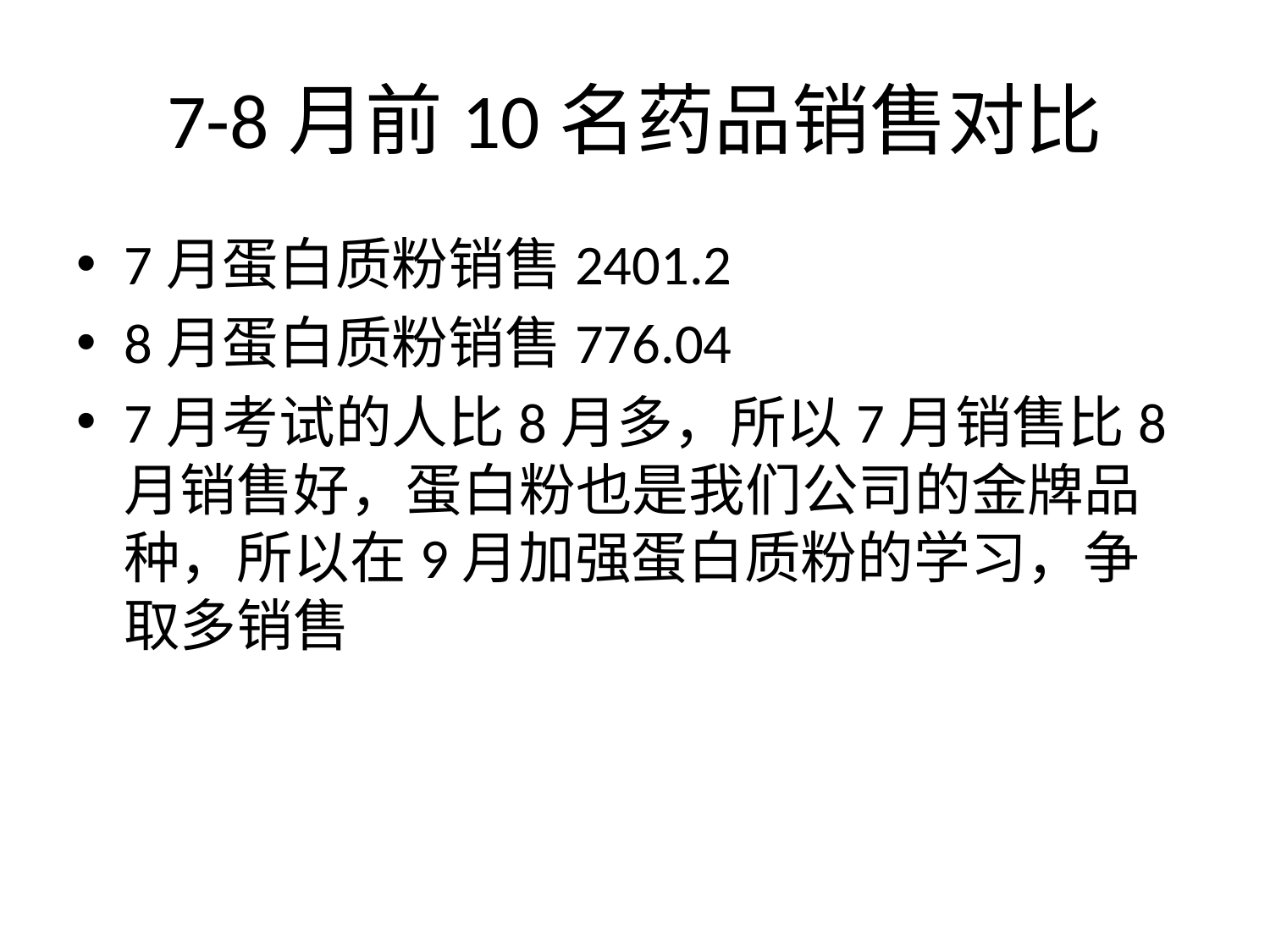

# 7-8月前10名药品销售对比
7月蛋白质粉销售2401.2
8月蛋白质粉销售776.04
7月考试的人比8月多，所以7月销售比8月销售好，蛋白粉也是我们公司的金牌品种，所以在9月加强蛋白质粉的学习，争取多销售